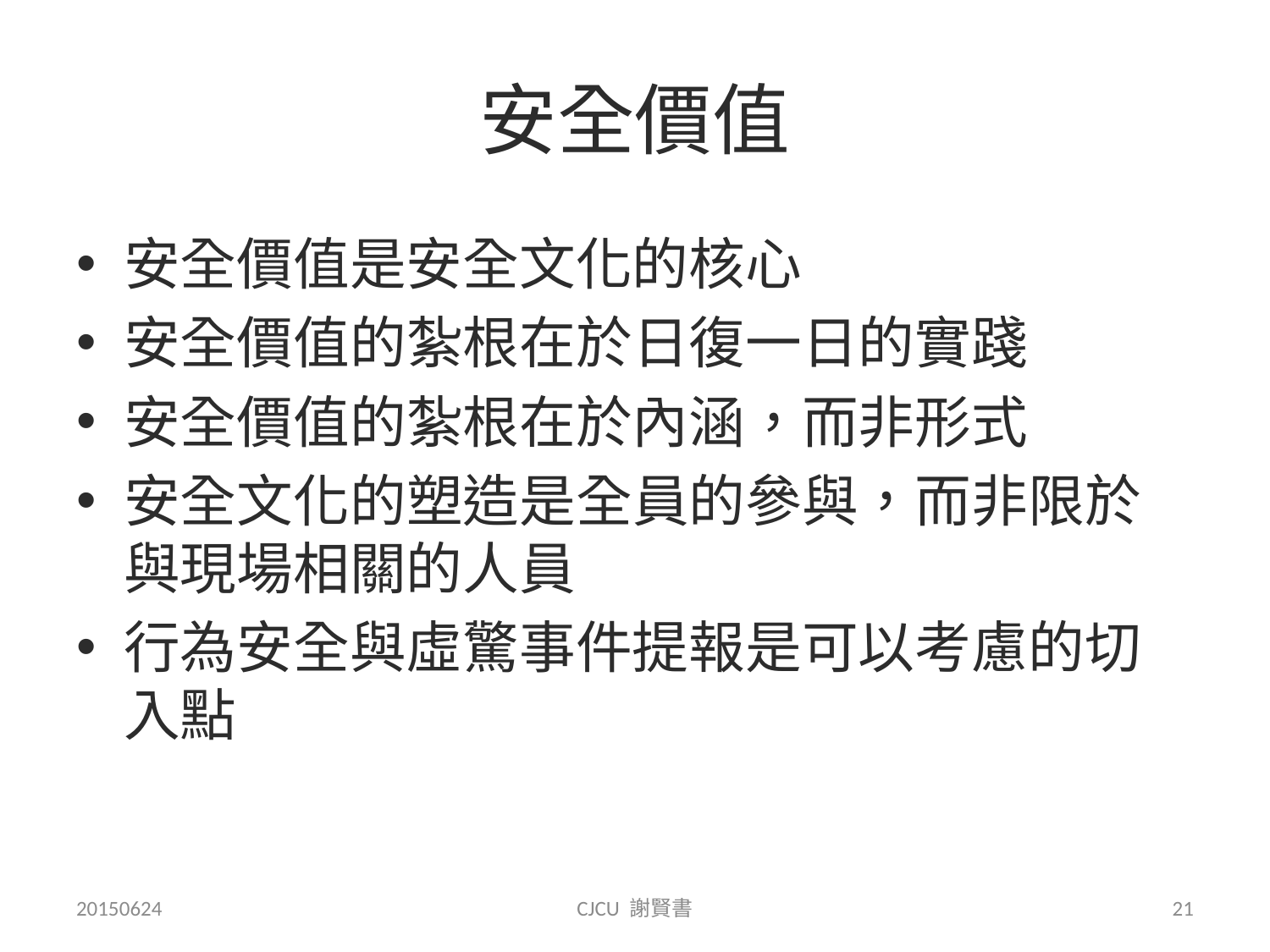

# 安全價值
安全價值是安全文化的核心
安全價值的紮根在於日復一日的實踐
安全價值的紮根在於內涵，而非形式
安全文化的塑造是全員的參與，而非限於與現場相關的人員
行為安全與虛驚事件提報是可以考慮的切入點
20150624
CJCU 謝賢書
21